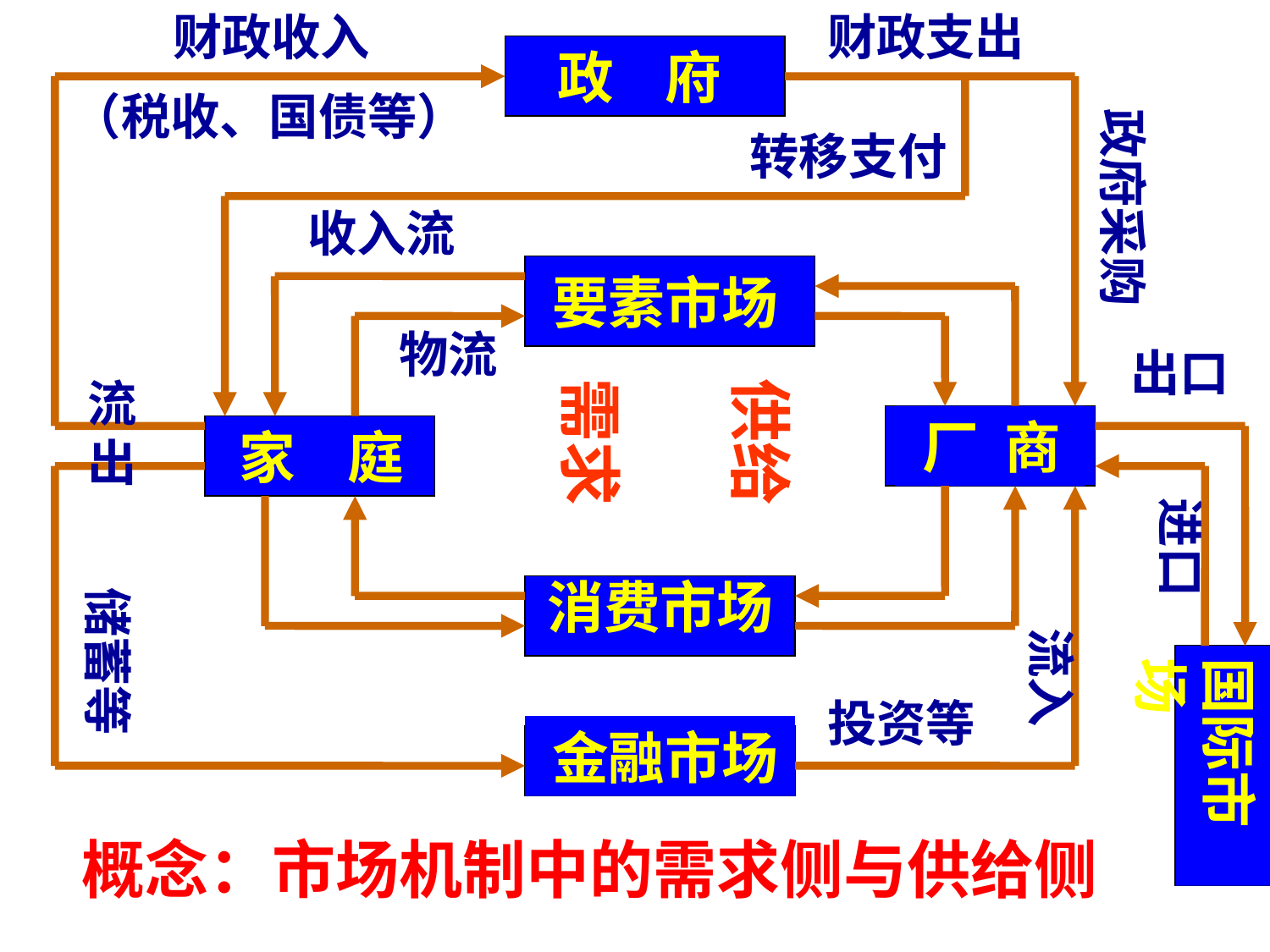

财政收入
财政支出

政    府

（税收、国债等）
政府采购
 转移支付

收入流
 要素市场

物流
 出口
流
出
需求
供给

 厂  商
  家    庭

进口

消费市场
储蓄等

流入

国际市场
投资等
 金融市场

概念：市场机制中的需求侧与供给侧